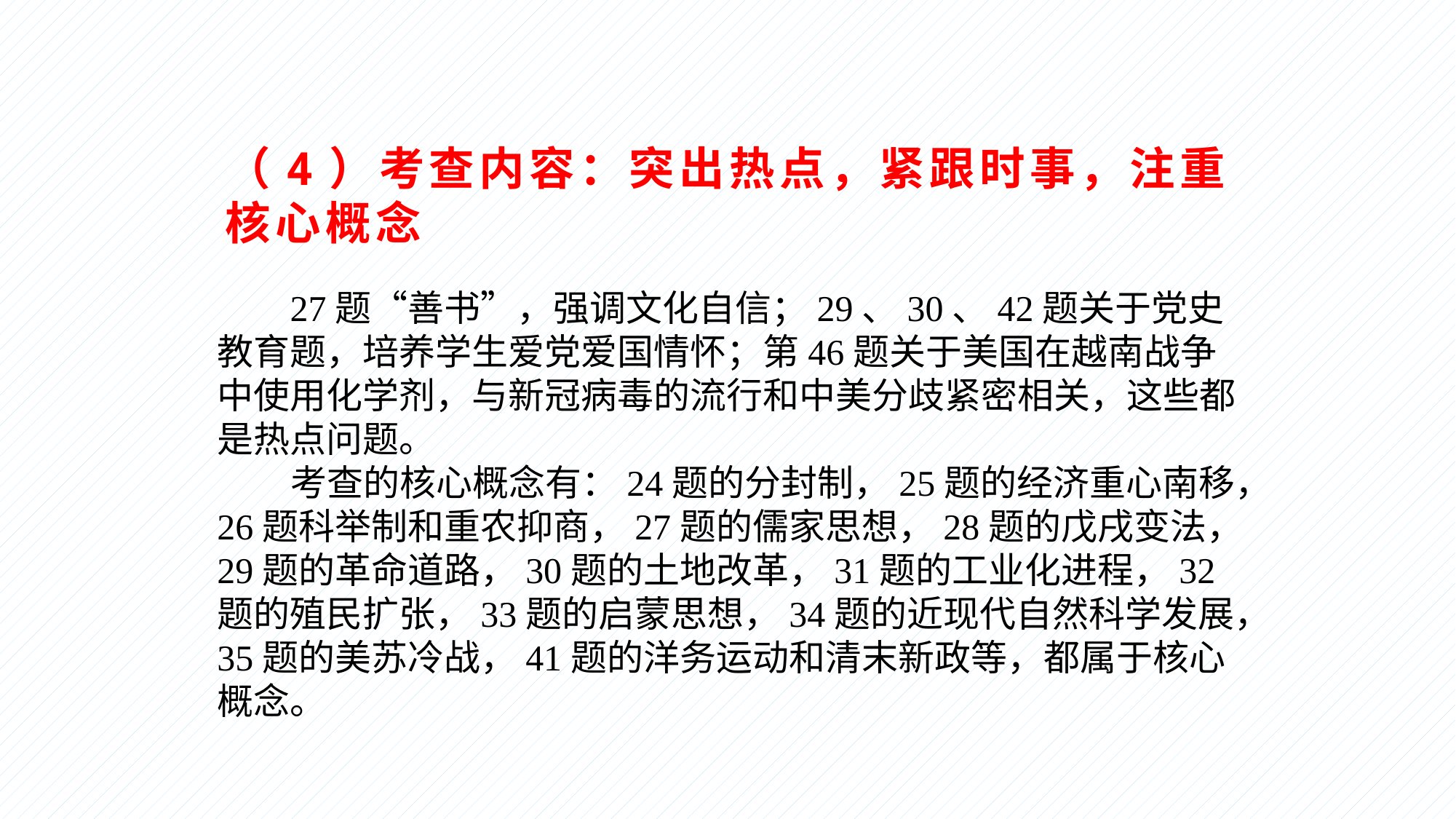

# （4）考查内容：突出热点，紧跟时事，注重核心概念
      27题“善书”，强调文化自信；29、30、42题关于党史教育题，培养学生爱党爱国情怀；第46题关于美国在越南战争中使用化学剂，与新冠病毒的流行和中美分歧紧密相关，这些都是热点问题。
     考查的核心概念有：24题的分封制，25题的经济重心南移，26题科举制和重农抑商，27题的儒家思想，28题的戊戌变法，29题的革命道路，30题的土地改革，31题的工业化进程，32题的殖民扩张，33题的启蒙思想，34题的近现代自然科学发展，35题的美苏冷战，41题的洋务运动和清末新政等，都属于核心概念。